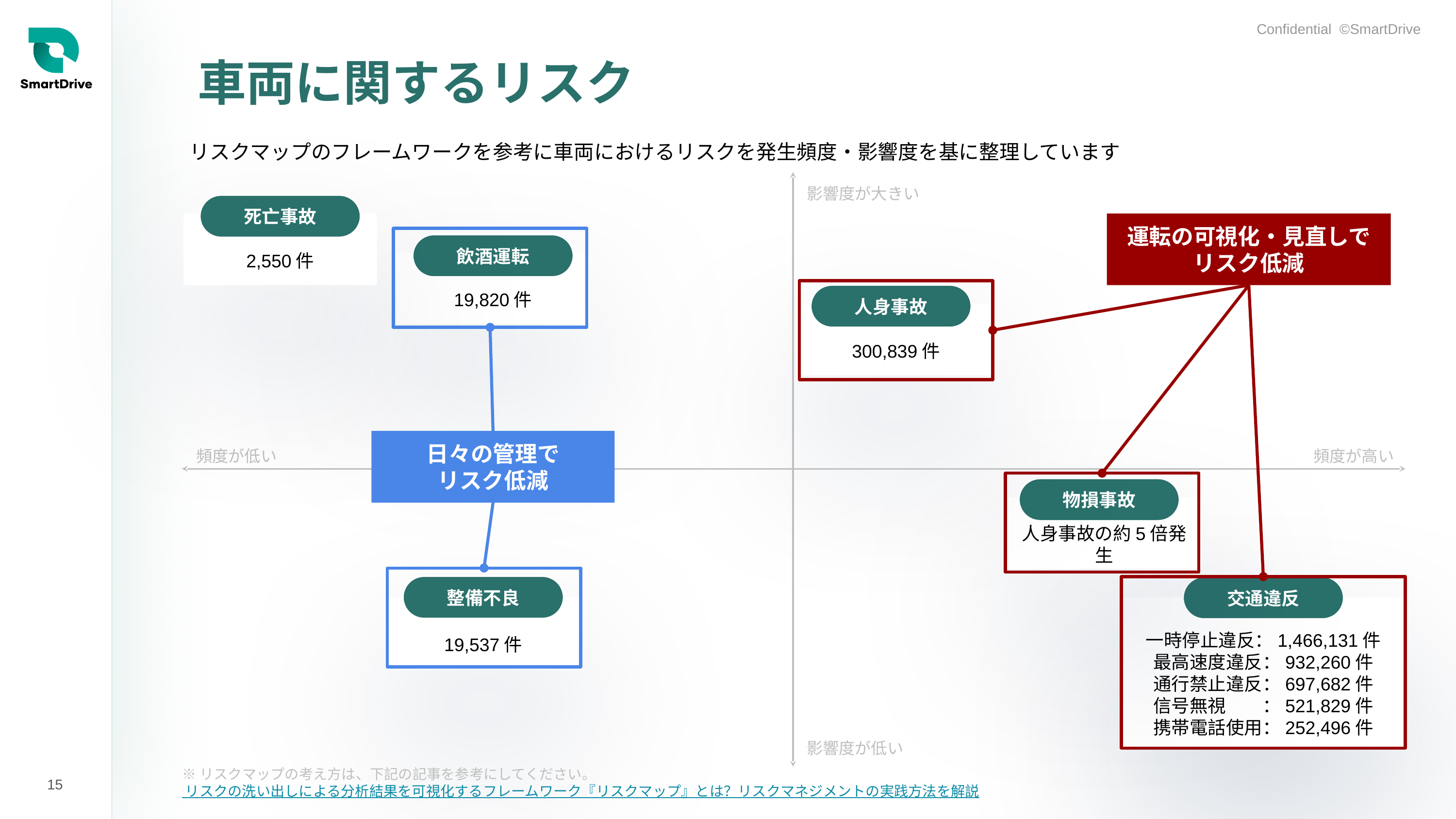

| 初期設定で スタート | おすすめ設定で クイックスタート |
| --- | --- |
| ◯ | ◯ |
# 車両に関するリスク
リスクマップのフレームワークを参考に車両におけるリスクを発生頻度・影響度を基に整理しています

影響度が大きい
死亡事故
運転の可視化・見直しで
リスク低減

2,550件

飲酒運転

19,820件

人身事故

300,839件
日々の管理で
リスク低減
頻度が低い
頻度が高い

物損事故

人身事故の約5倍発生

整備不良
交通違反

19,537件

一時停止違反：1,466,131件
最高速度違反：932,260件
通行禁止違反：697,682件
信号無視　　：521,829件
携帯電話使用：252,496件
影響度が低い
※リスクマップの考え方は、下記の記事を参考にしてください。
 リスクの洗い出しによる分析結果を可視化するフレームワーク『リスクマップ』とは？リスクマネジメントの実践方法を解説
15